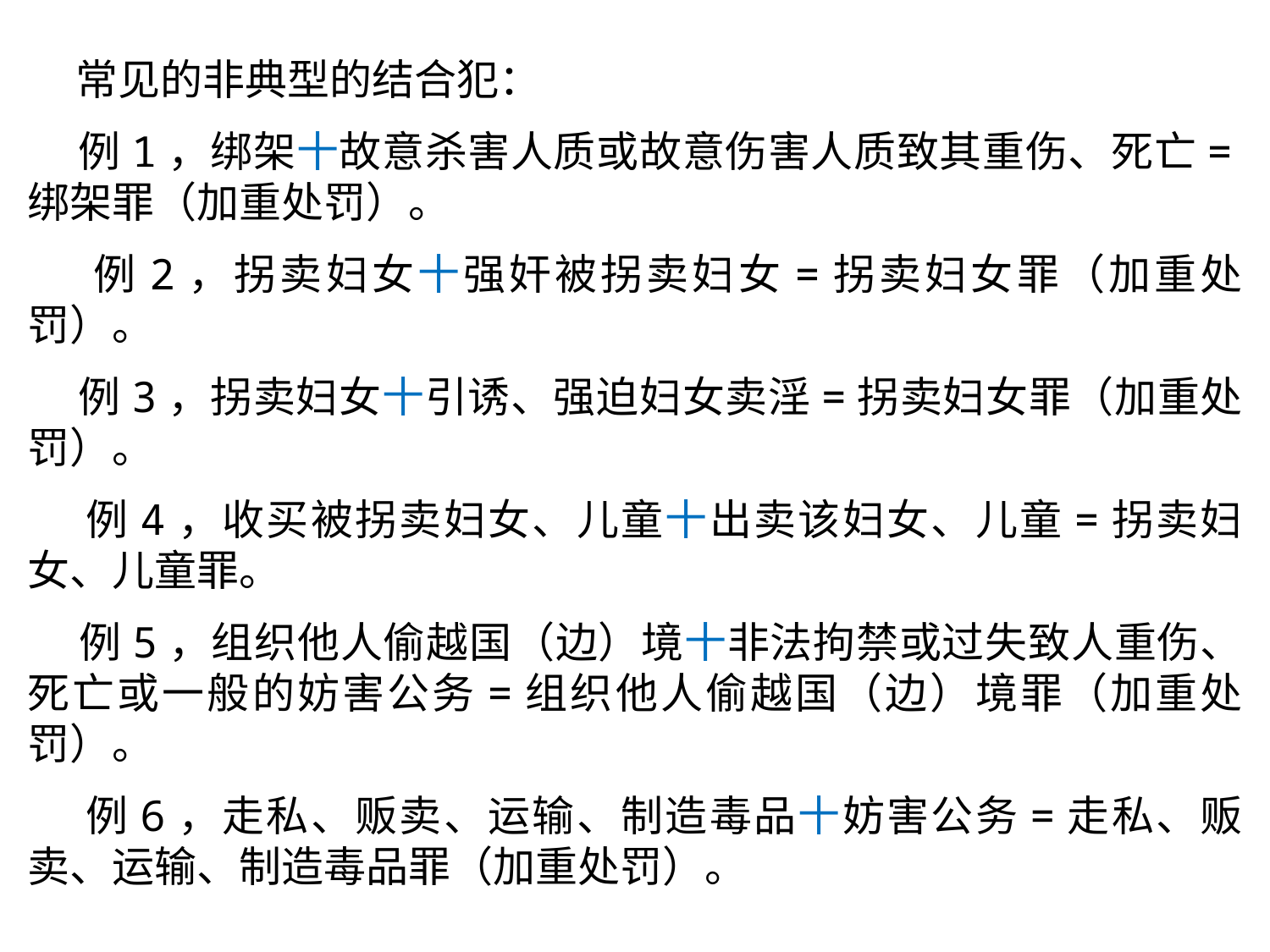

常见的非典型的结合犯：

    例1，绑架十故意杀害人质或故意伤害人质致其重伤、死亡=绑架罪（加重处罚）。

    例2，拐卖妇女十强奸被拐卖妇女=拐卖妇女罪（加重处罚）。

    例3，拐卖妇女十引诱、强迫妇女卖淫=拐卖妇女罪（加重处罚）。

    例4，收买被拐卖妇女、儿童十出卖该妇女、儿童=拐卖妇女、儿童罪。

    例5，组织他人偷越国（边）境十非法拘禁或过失致人重伤、死亡或一般的妨害公务=组织他人偷越国（边）境罪（加重处罚）。

    例6，走私、贩卖、运输、制造毒品十妨害公务=走私、贩卖、运输、制造毒品罪（加重处罚）。